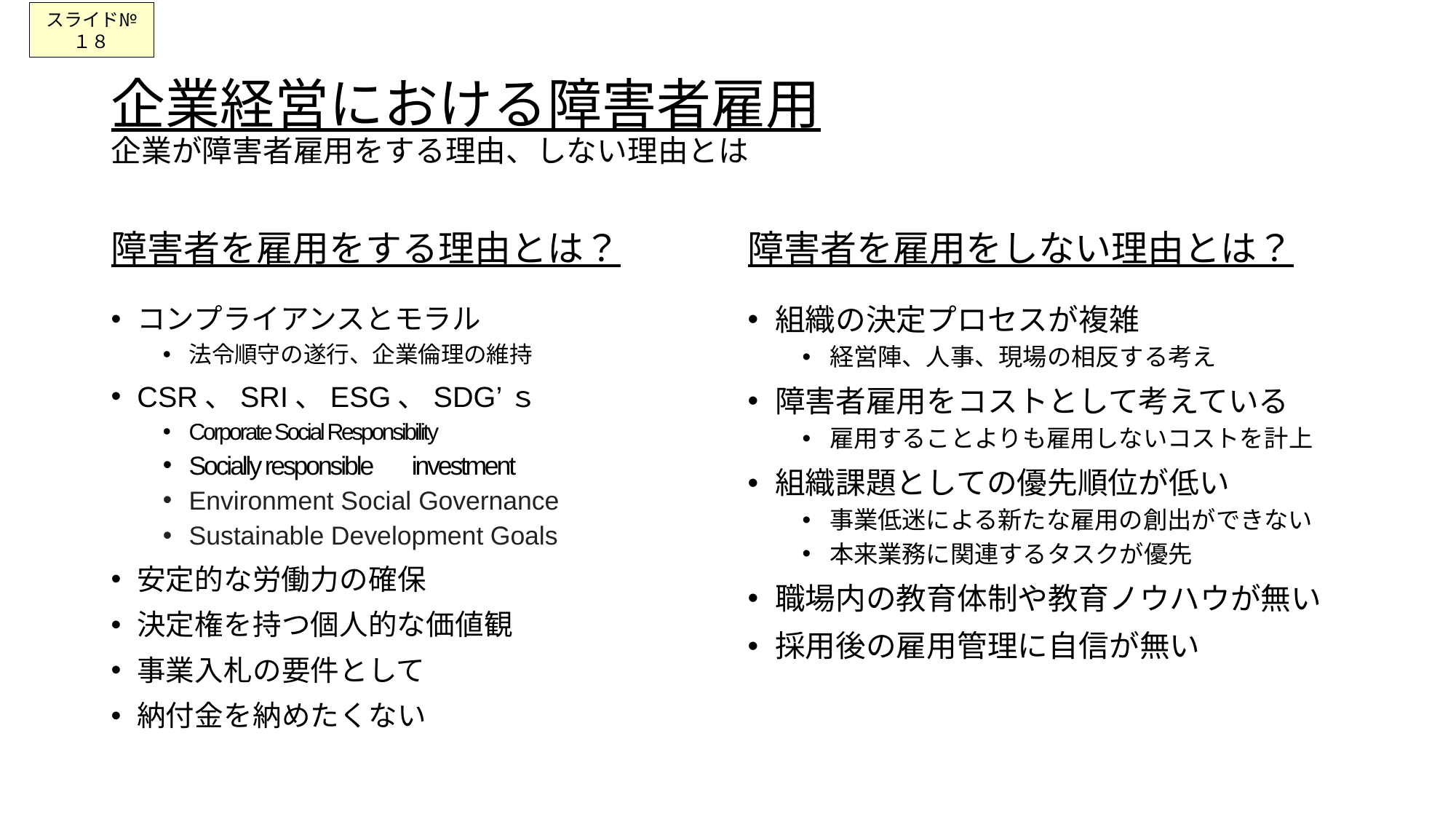

スライド№１８
# 企業経営における障害者雇用 企業が障害者雇用をする理由、しない理由とは
障害者を雇用をする理由とは？
障害者を雇用をしない理由とは？
コンプライアンスとモラル
法令順守の遂行、企業倫理の維持
CSR、SRI、ESG、SDG’ｓ
Corporate Social Responsibility
Socially responsible　investment
Environment Social Governance
Sustainable Development Goals
安定的な労働力の確保
決定権を持つ個人的な価値観
事業入札の要件として
納付金を納めたくない
組織の決定プロセスが複雑
経営陣、人事、現場の相反する考え
障害者雇用をコストとして考えている
雇用することよりも雇用しないコストを計上
組織課題としての優先順位が低い
事業低迷による新たな雇用の創出ができない
本来業務に関連するタスクが優先
職場内の教育体制や教育ノウハウが無い
採用後の雇用管理に自信が無い